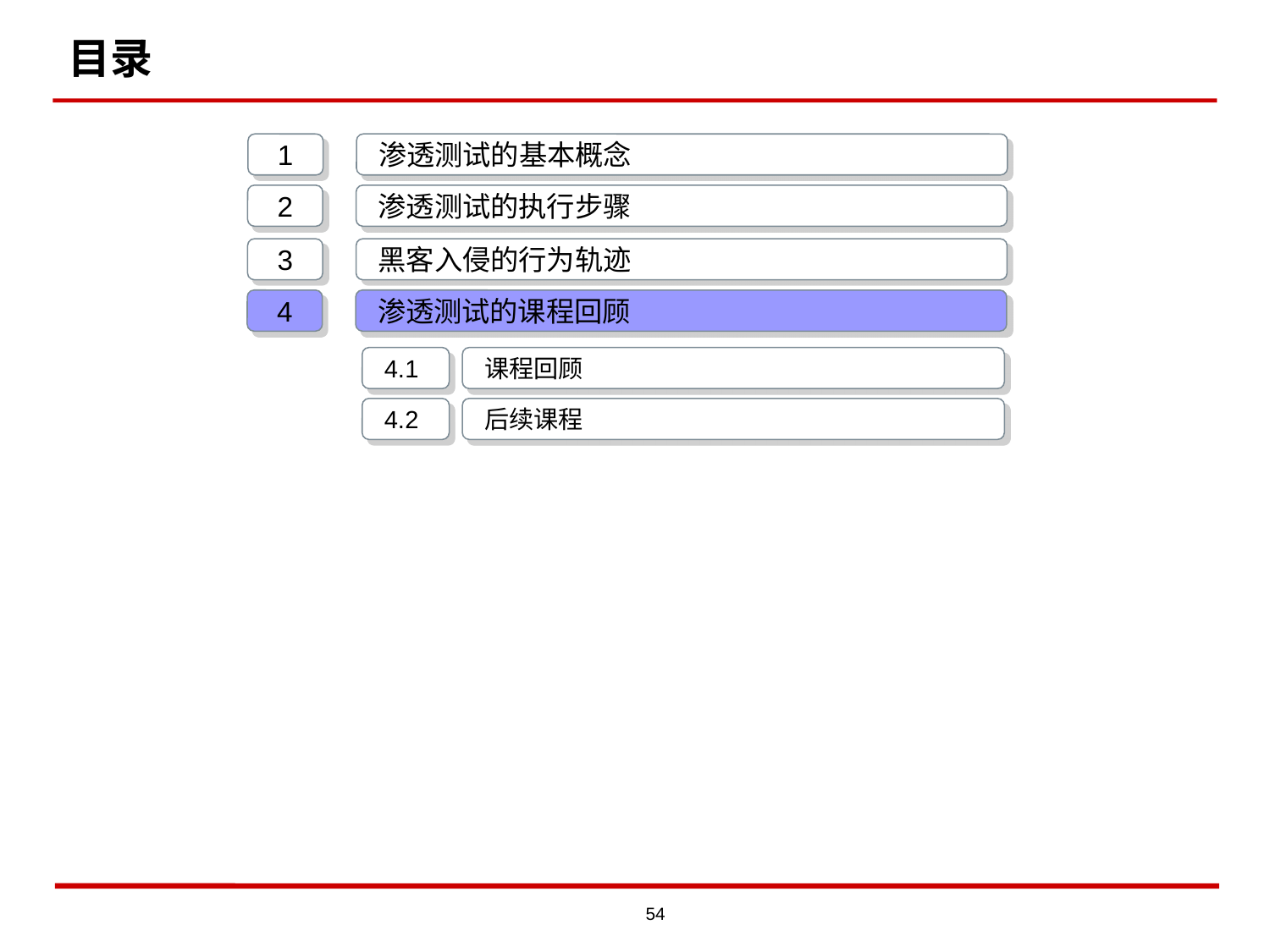

# 目录
1
渗透测试的基本概念
2
渗透测试的执行步骤
3
黑客入侵的行为轨迹
4
渗透测试的课程回顾
4.1
课程回顾
4.2
后续课程